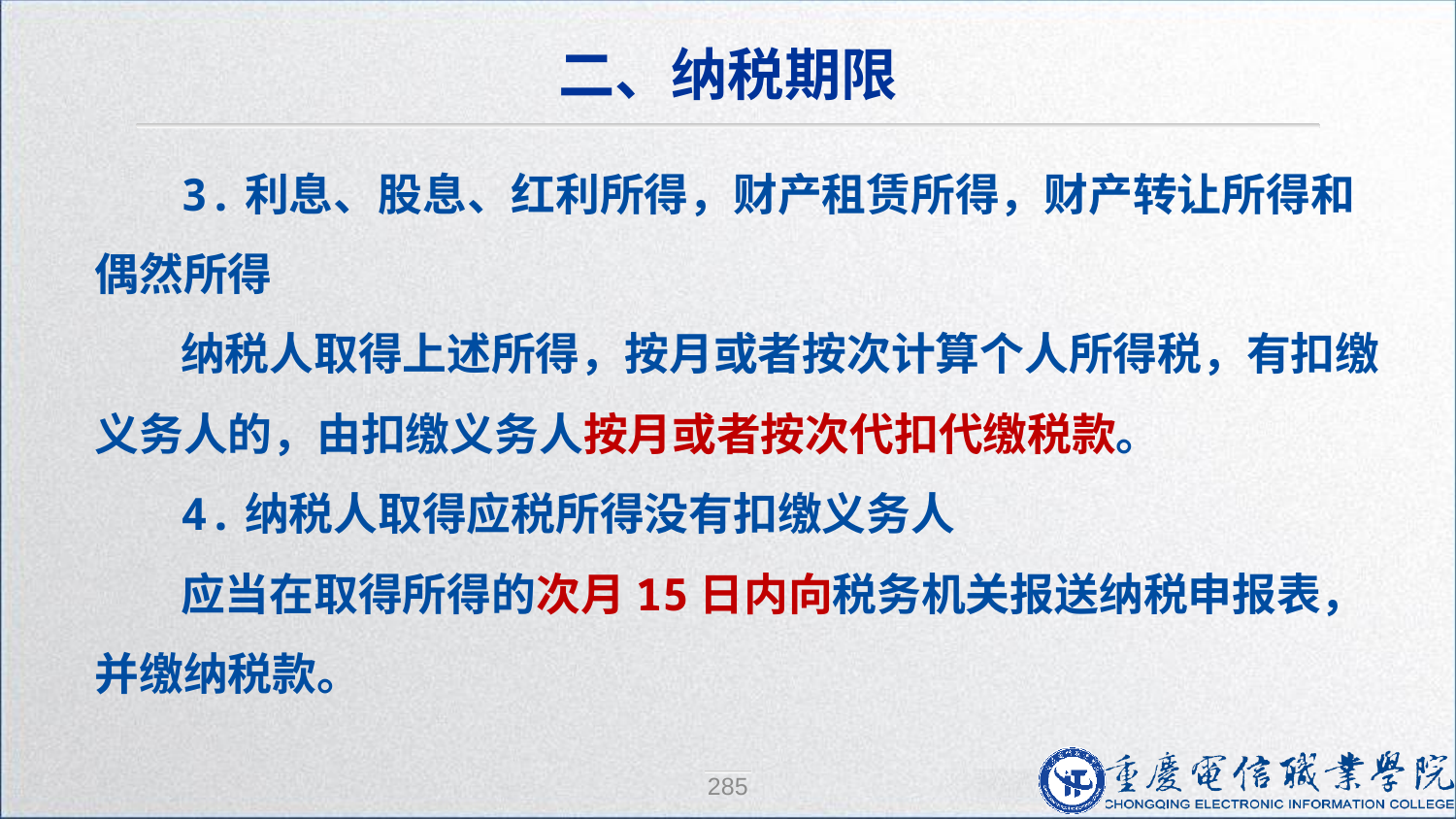

二、纳税期限
3.利息、股息、红利所得，财产租赁所得，财产转让所得和偶然所得
纳税人取得上述所得，按月或者按次计算个人所得税，有扣缴义务人的，由扣缴义务人按月或者按次代扣代缴税款。
4.纳税人取得应税所得没有扣缴义务人
应当在取得所得的次月15日内向税务机关报送纳税申报表，并缴纳税款。
285